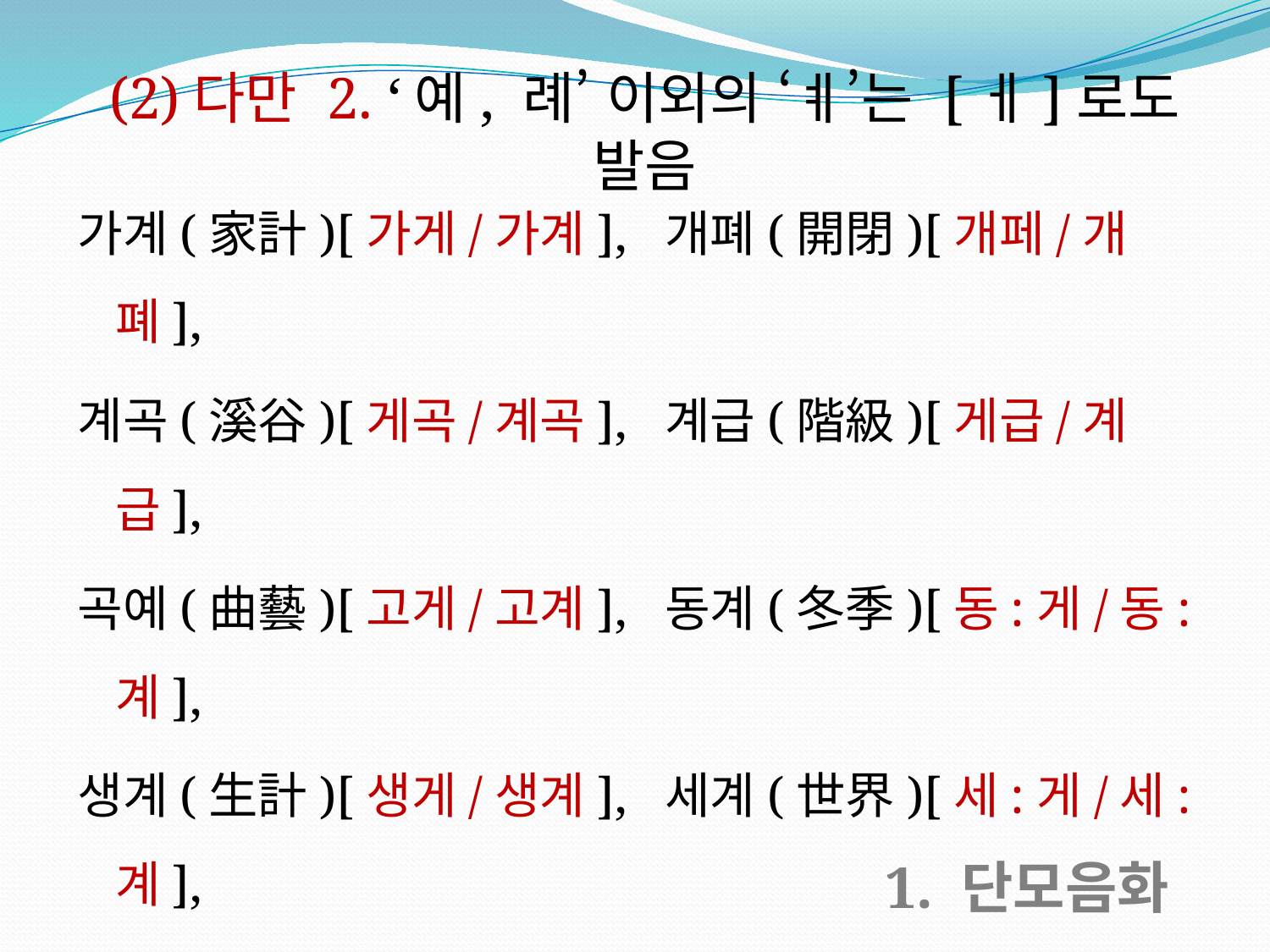

(2)다만 2. ‘예, 례’ 이외의 ‘ㅖ’는 [ㅔ]로도 발음
가계(家計)[가게/가계],  개폐(開閉)[개페/개폐],
계곡(溪谷)[게곡/계곡],  계급(階級)[게급/계급],
곡예(曲藝)[고게/고계],  동계(冬季)[동:게/동:계],
생계(生計)[생게/생계],  세계(世界)[세:게/세:계],
식혜(食醯)[시케/시켸],  연계(連繫)[연게/연계],
지혜(智慧)[지헤/지혜],  집계(集計)[집께/집꼐],
폐단(弊端)[페:단/폐:단],  혜택(惠澤)[헤:택/혜:택]
1. 단모음화